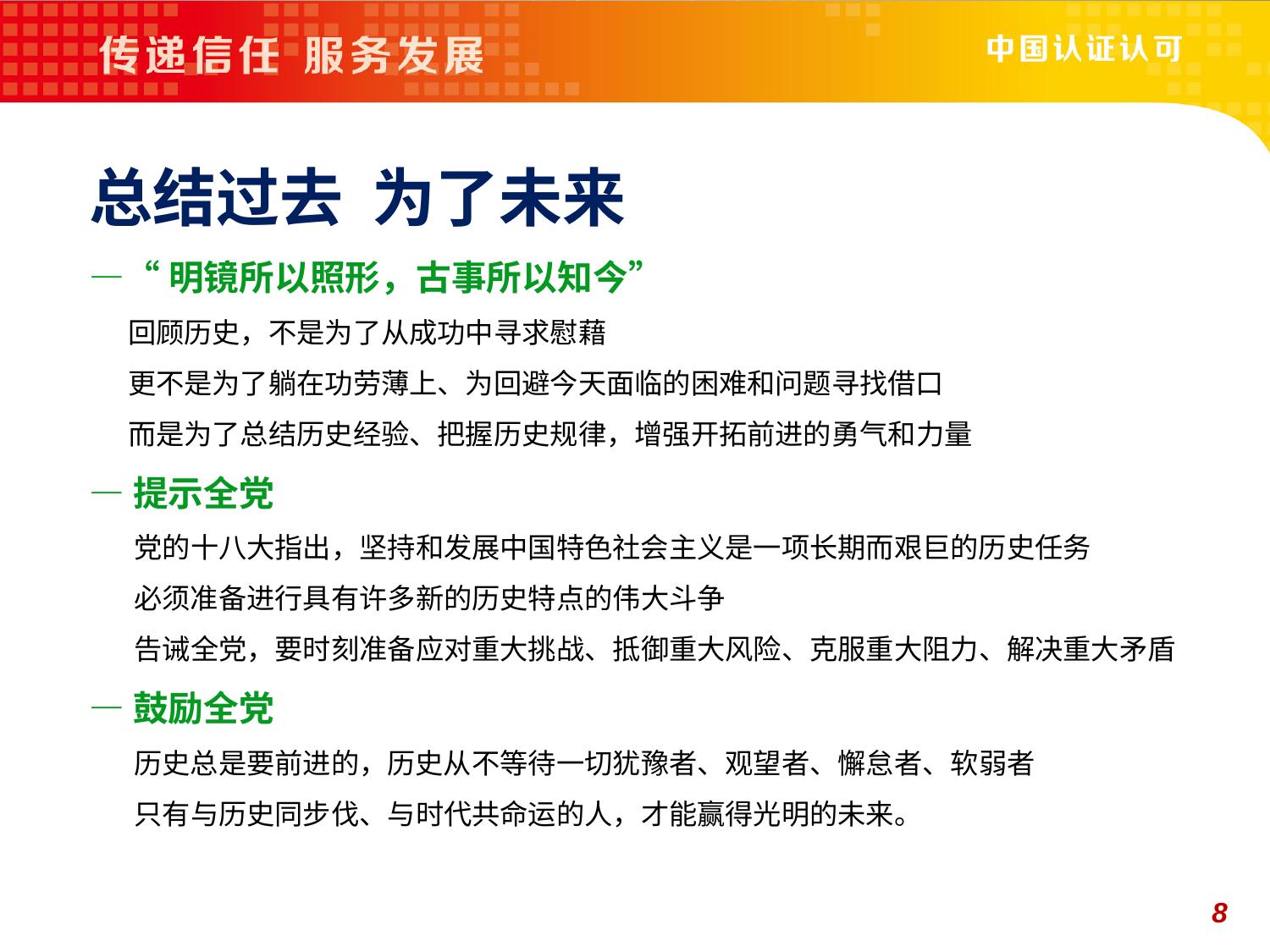

总结过去  为了未来
—“明镜所以照形，古事所以知今”
     回顾历史，不是为了从成功中寻求慰藉
     更不是为了躺在功劳薄上、为回避今天面临的困难和问题寻找借口
     而是为了总结历史经验、把握历史规律，增强开拓前进的勇气和力量
—提示全党
      党的十八大指出，坚持和发展中国特色社会主义是一项长期而艰巨的历史任务
      必须准备进行具有许多新的历史特点的伟大斗争
      告诫全党，要时刻准备应对重大挑战、抵御重大风险、克服重大阻力、解决重大矛盾
—鼓励全党
      历史总是要前进的，历史从不等待一切犹豫者、观望者、懈怠者、软弱者
      只有与历史同步伐、与时代共命运的人，才能赢得光明的未来。
8